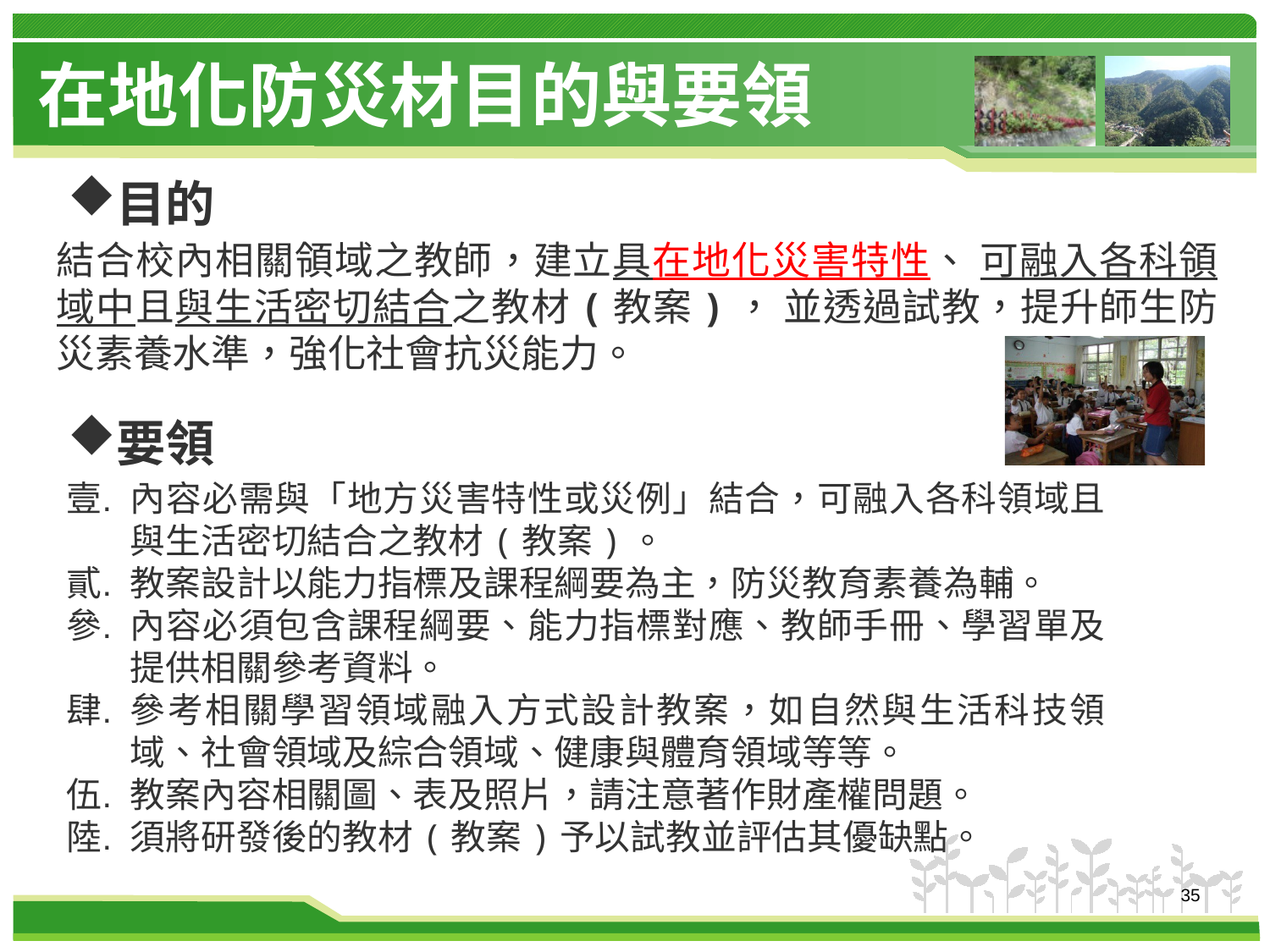

# 在地化防災材目的與要領
目的
結合校內相關領域之教師，建立具在地化災害特性、 可融入各科領域中且與生活密切結合之教材(教案)， 並透過試教，提升師生防災素養水準，強化社會抗災能力。

要領
內容必需與「地方災害特性或災例」結合，可融入各科領域且與生活密切結合之教材(教案)。
教案設計以能力指標及課程綱要為主，防災教育素養為輔。
內容必須包含課程綱要、能力指標對應、教師手冊、學習單及提供相關參考資料。
參考相關學習領域融入方式設計教案，如自然與生活科技領域、社會領域及綜合領域、健康與體育領域等等。
教案內容相關圖、表及照片，請注意著作財產權問題。
須將研發後的教材(教案)予以試教並評估其優缺點。

35